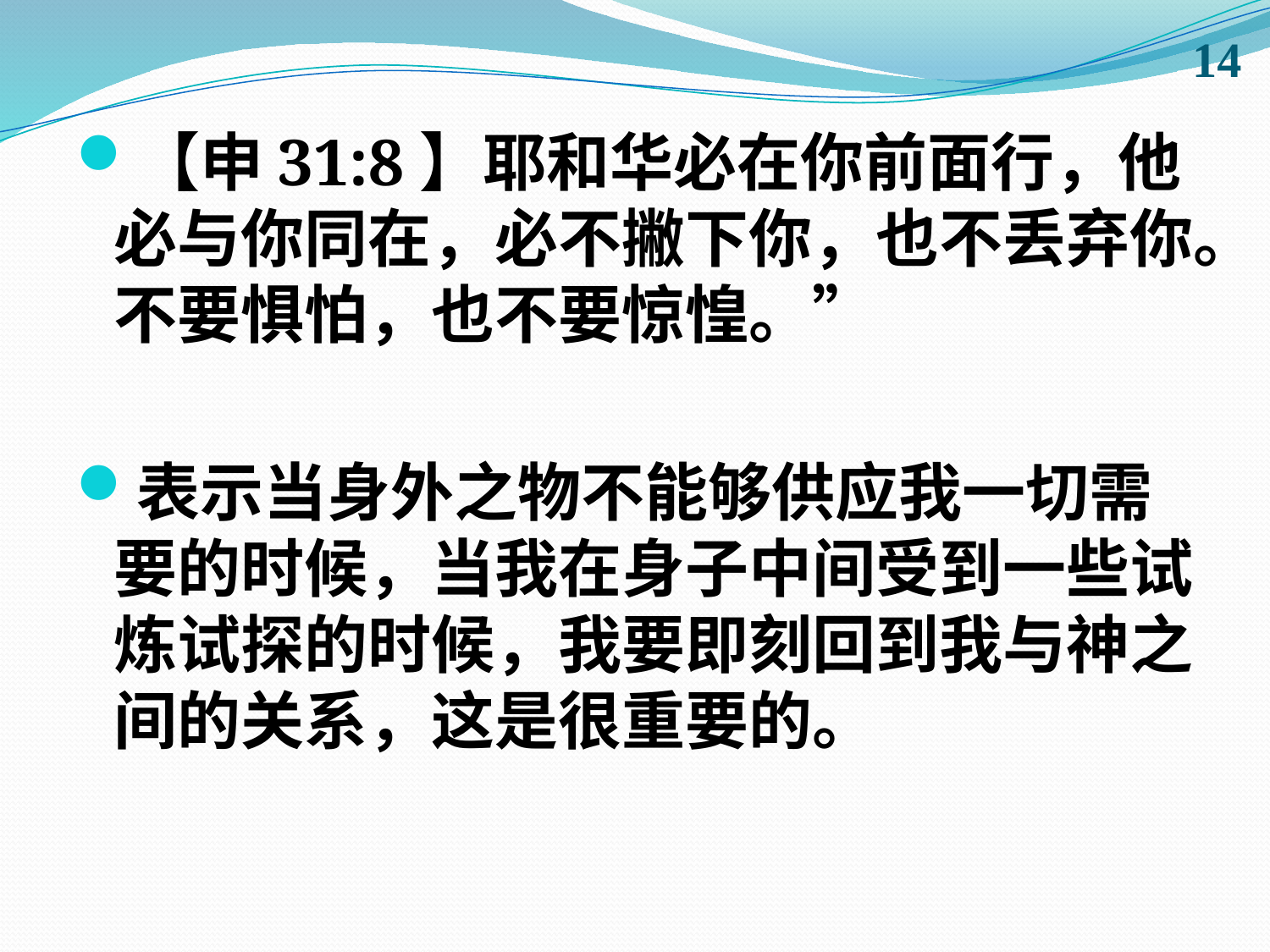

14
【申31:8】耶和华必在你前面行，他必与你同在，必不撇下你，也不丢弃你。不要惧怕，也不要惊惶。”

表示当身外之物不能够供应我一切需要的时候，当我在身子中间受到一些试炼试探的时候，我要即刻回到我与神之间的关系，这是很重要的。